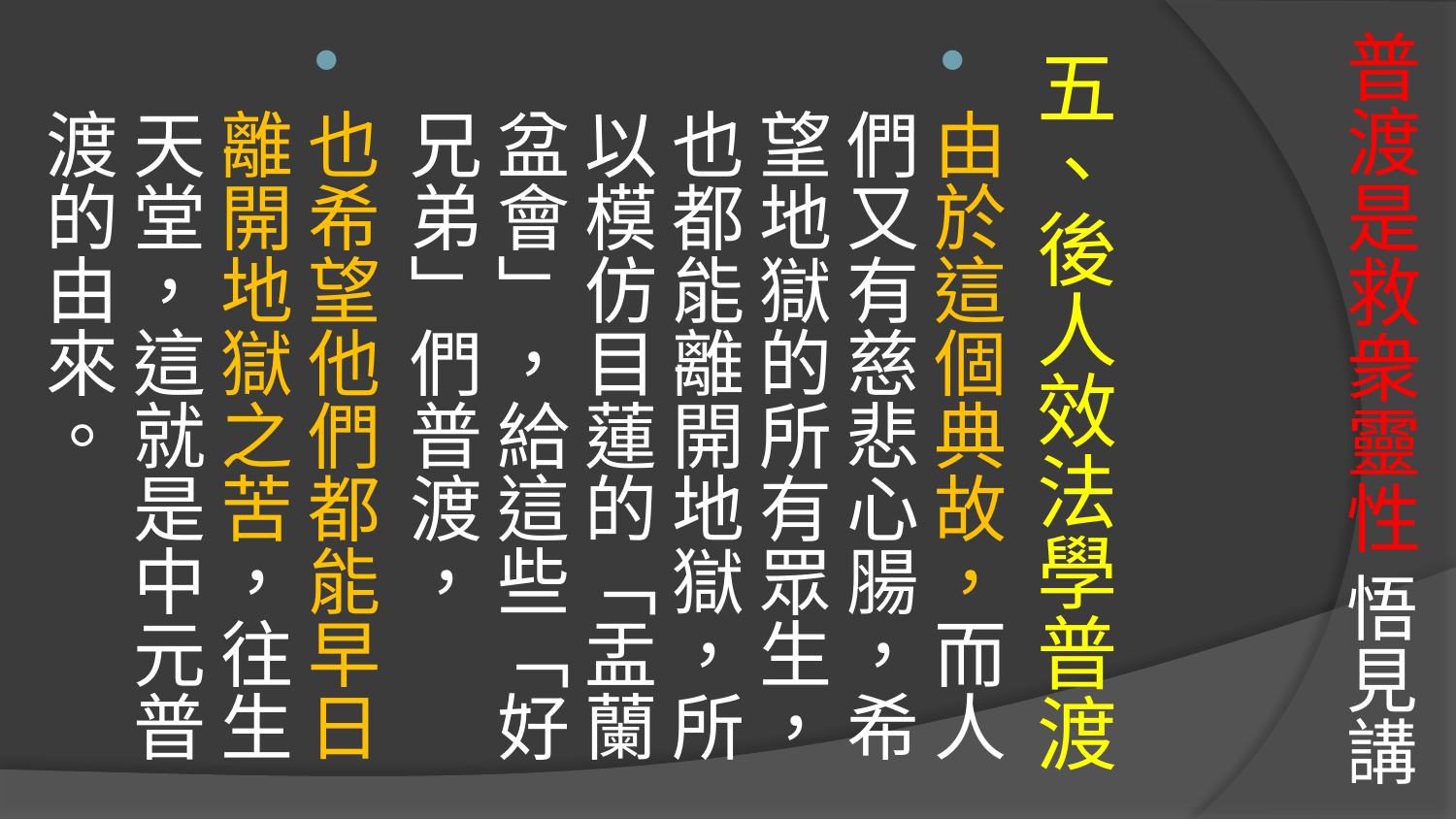

# 普渡是救衆靈性 悟見講
五、後人效法學普渡
由於這個典故，而人們又有慈悲心腸，希望地獄的所有眾生，也都能離開地獄，所以模仿目蓮的「盂蘭盆會」，給這些「好兄弟」們普渡，
也希望他們都能早日離開地獄之苦，往生天堂，這就是中元普渡的由來。